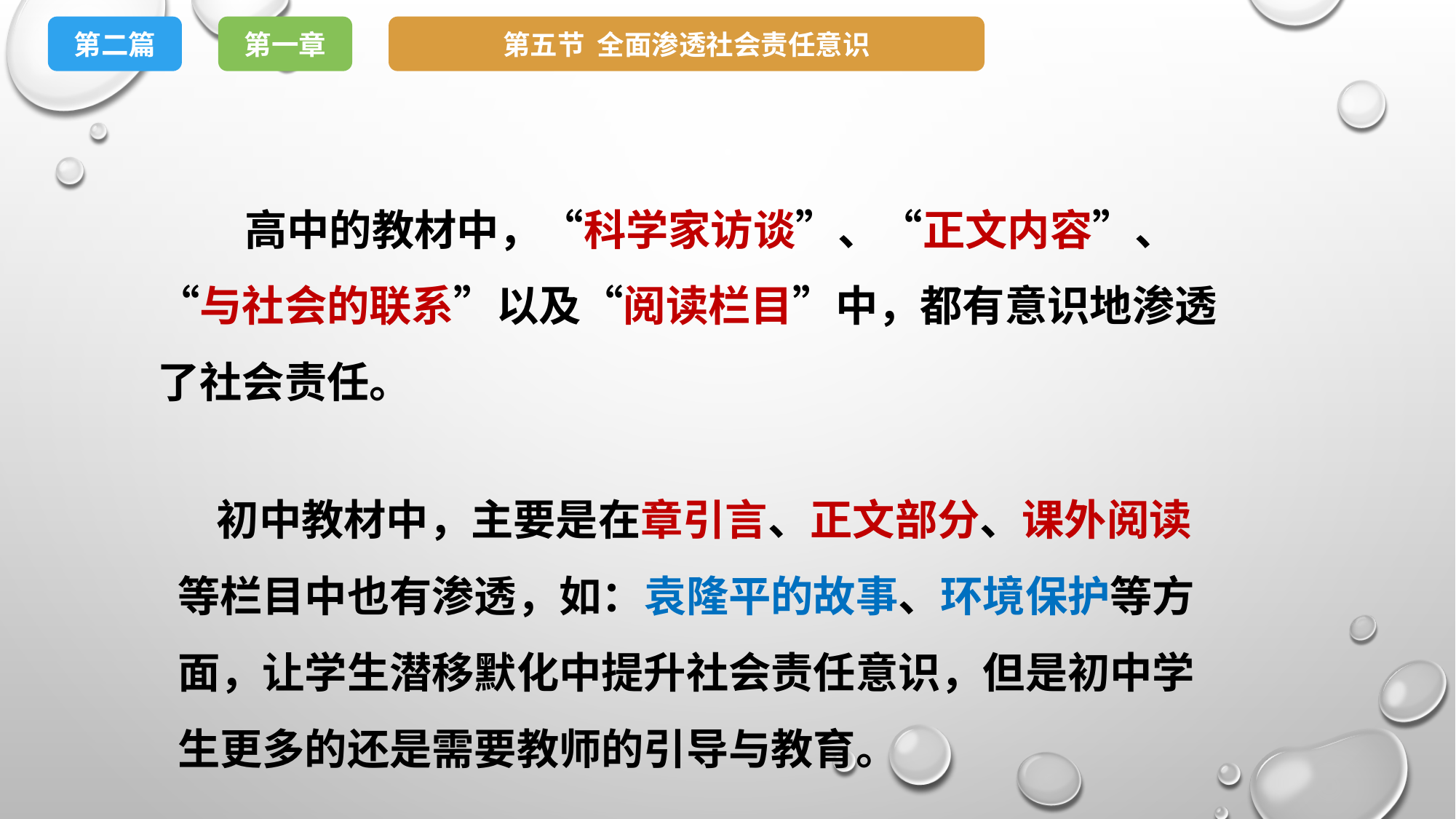

第二篇
第一章
第五节  全面渗透社会责任意识
        高中的教材中，“科学家访谈”、“正文内容”、“与社会的联系”以及“阅读栏目”中，都有意识地渗透了社会责任。
   初中教材中，主要是在章引言、正文部分、课外阅读等栏目中也有渗透，如：袁隆平的故事、环境保护等方面，让学生潜移默化中提升社会责任意识，但是初中学生更多的还是需要教师的引导与教育。